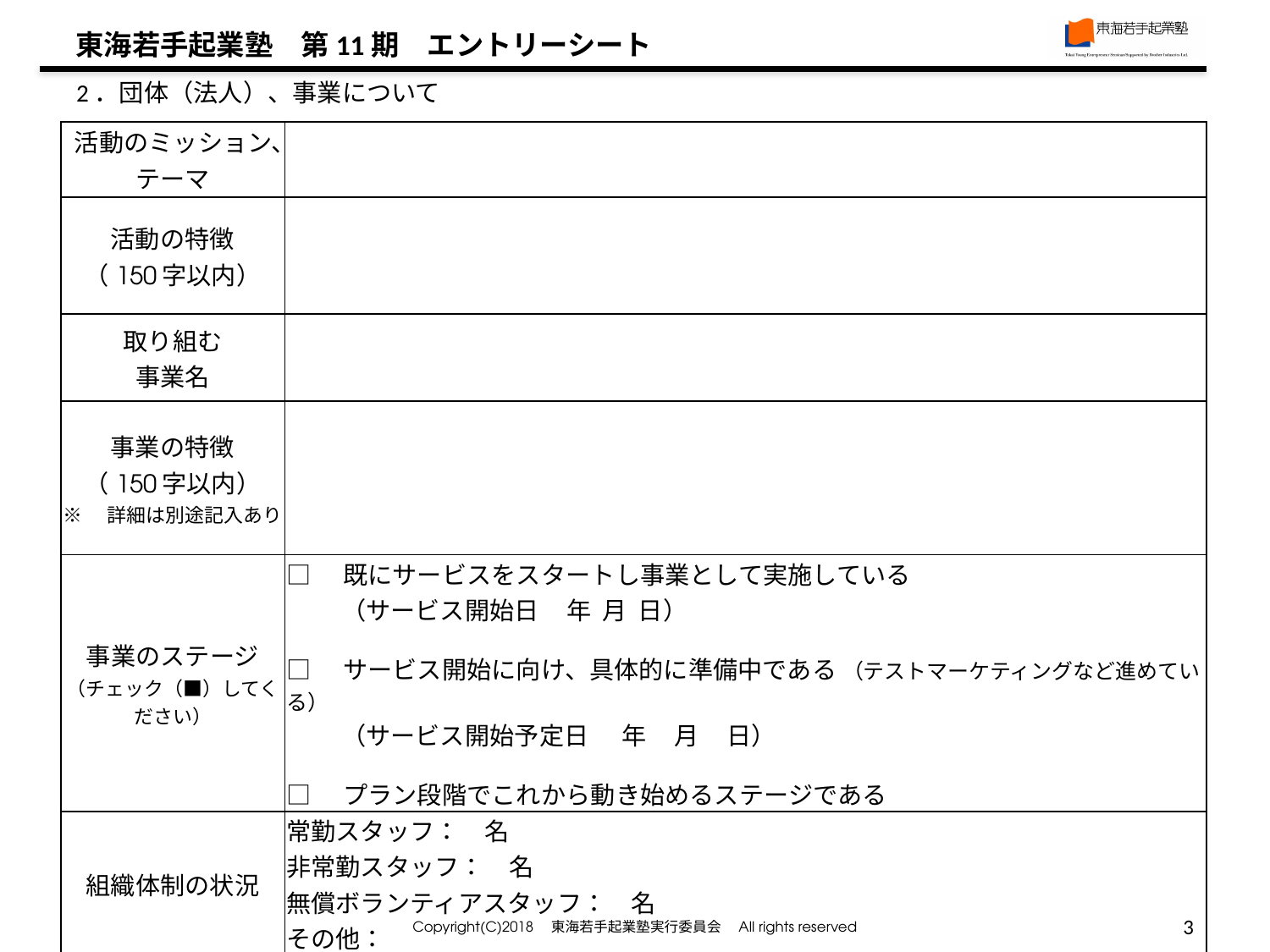

# 2．団体（法人）、事業について
| 活動のミッション、 テーマ |  |
| --- | --- |
| 活動の特徴 （150字以内） |  |
| 取り組む 事業名 |  |
| 事業の特徴 （150字以内） ※　詳細は別途記入あり |  |
| 事業のステージ （チェック（■）してください） | □　既にサービスをスタートし事業として実施している 　　 （サービス開始日 年 月 日） □　サービス開始に向け、具体的に準備中である （テストマーケティングなど進めている） 　　 （サービス開始予定日      年     月     日） □　プラン段階でこれから動き始めるステージである |
| 組織体制の状況 | 常勤スタッフ：　名 非常勤スタッフ：　名 無償ボランティアスタッフ：　名 その他： |
Copyright(C)2018　東海若手起業塾実行委員会　All rights reserved
3